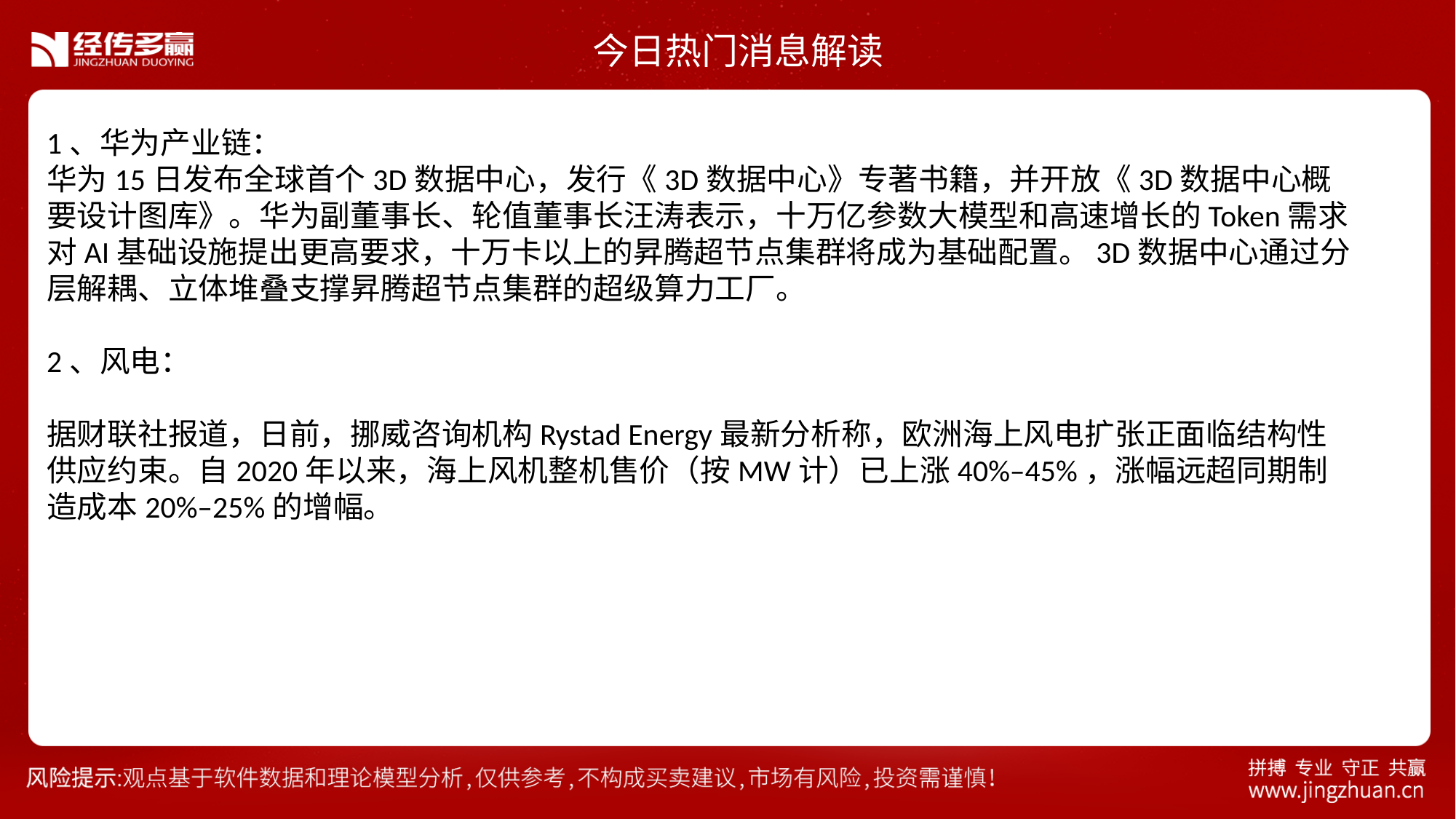

今日热门消息解读
1、华为产业链：
华为15日发布全球首个3D数据中心，发行《3D数据中心》专著书籍，并开放《3D数据中心概要设计图库》。华为副董事长、轮值董事长汪涛表示，十万亿参数大模型和高速增长的Token需求对AI基础设施提出更高要求，十万卡以上的昇腾超节点集群将成为基础配置。3D数据中心通过分层解耦、立体堆叠支撑昇腾超节点集群的超级算力工厂。

2、风电：

据财联社报道，日前，挪威咨询机构Rystad Energy最新分析称，欧洲海上风电扩张正面临结构性供应约束。自2020年以来，海上风机整机售价（按MW计）已上涨40%–45%，涨幅远超同期制造成本20%–25%的增幅。